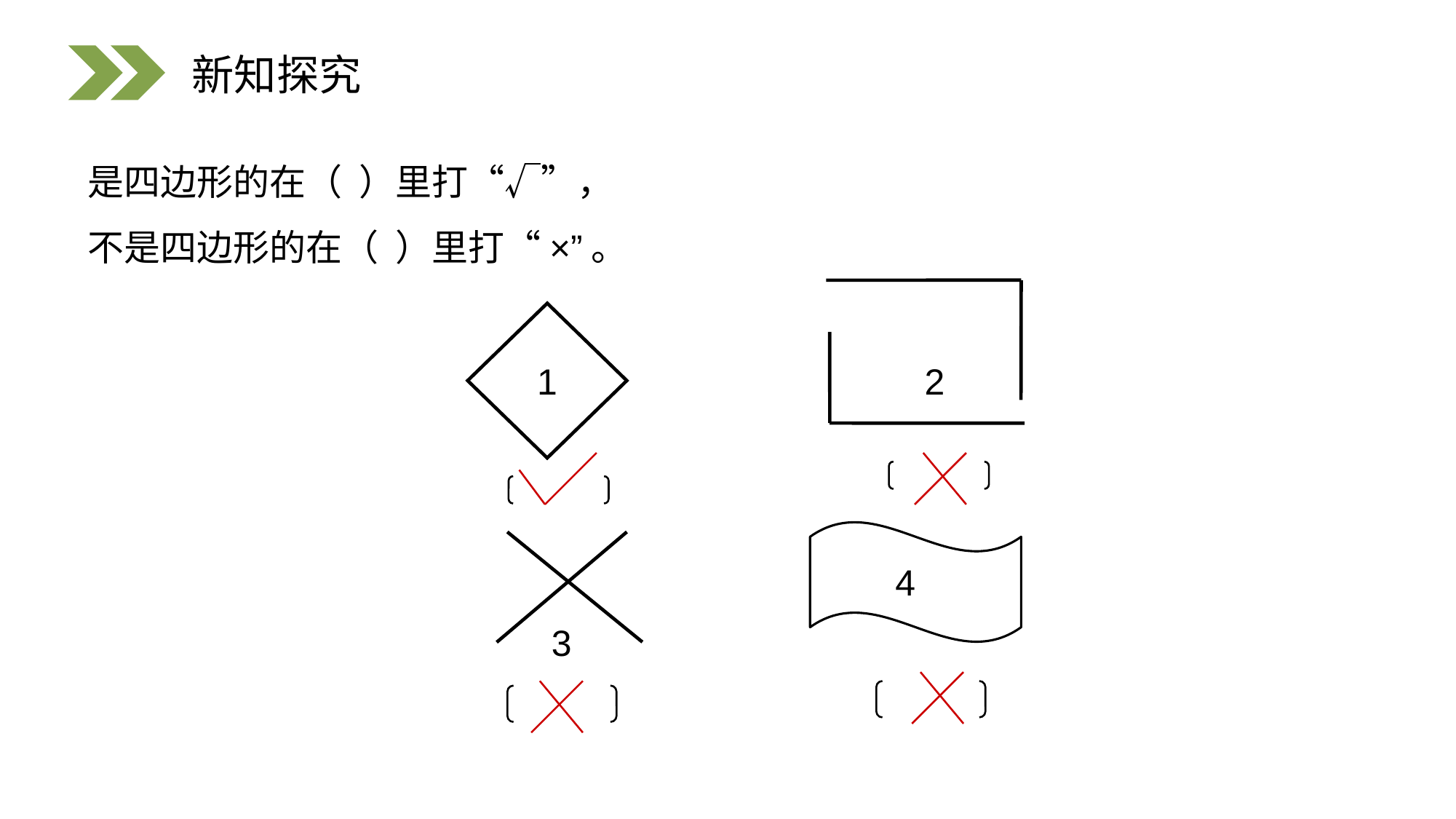

新知探究
是四边形的在（  ）里打“√”，
不是四边形的在（  ）里打“×”。

1

2

4
3